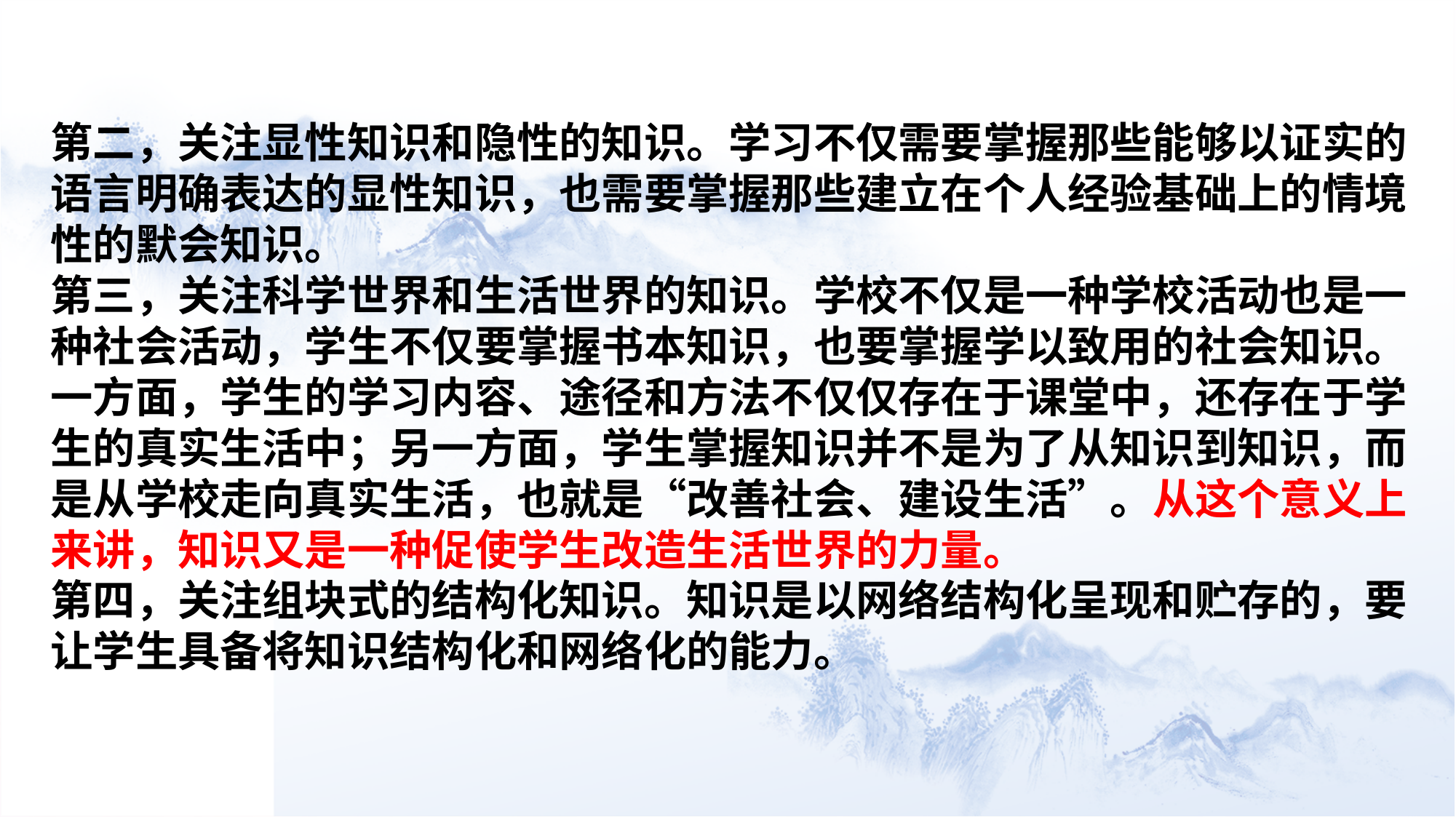

第二，关注显性知识和隐性的知识。学习不仅需要掌握那些能够以证实的语言明确表达的显性知识，也需要掌握那些建立在个人经验基础上的情境性的默会知识。
第三，关注科学世界和生活世界的知识。学校不仅是一种学校活动也是一种社会活动，学生不仅要掌握书本知识，也要掌握学以致用的社会知识。一方面，学生的学习内容、途径和方法不仅仅存在于课堂中，还存在于学生的真实生活中；另一方面，学生掌握知识并不是为了从知识到知识，而是从学校走向真实生活，也就是“改善社会、建设生活”。从这个意义上来讲，知识又是一种促使学生改造生活世界的力量。
第四，关注组块式的结构化知识。知识是以网络结构化呈现和贮存的，要让学生具备将知识结构化和网络化的能力。